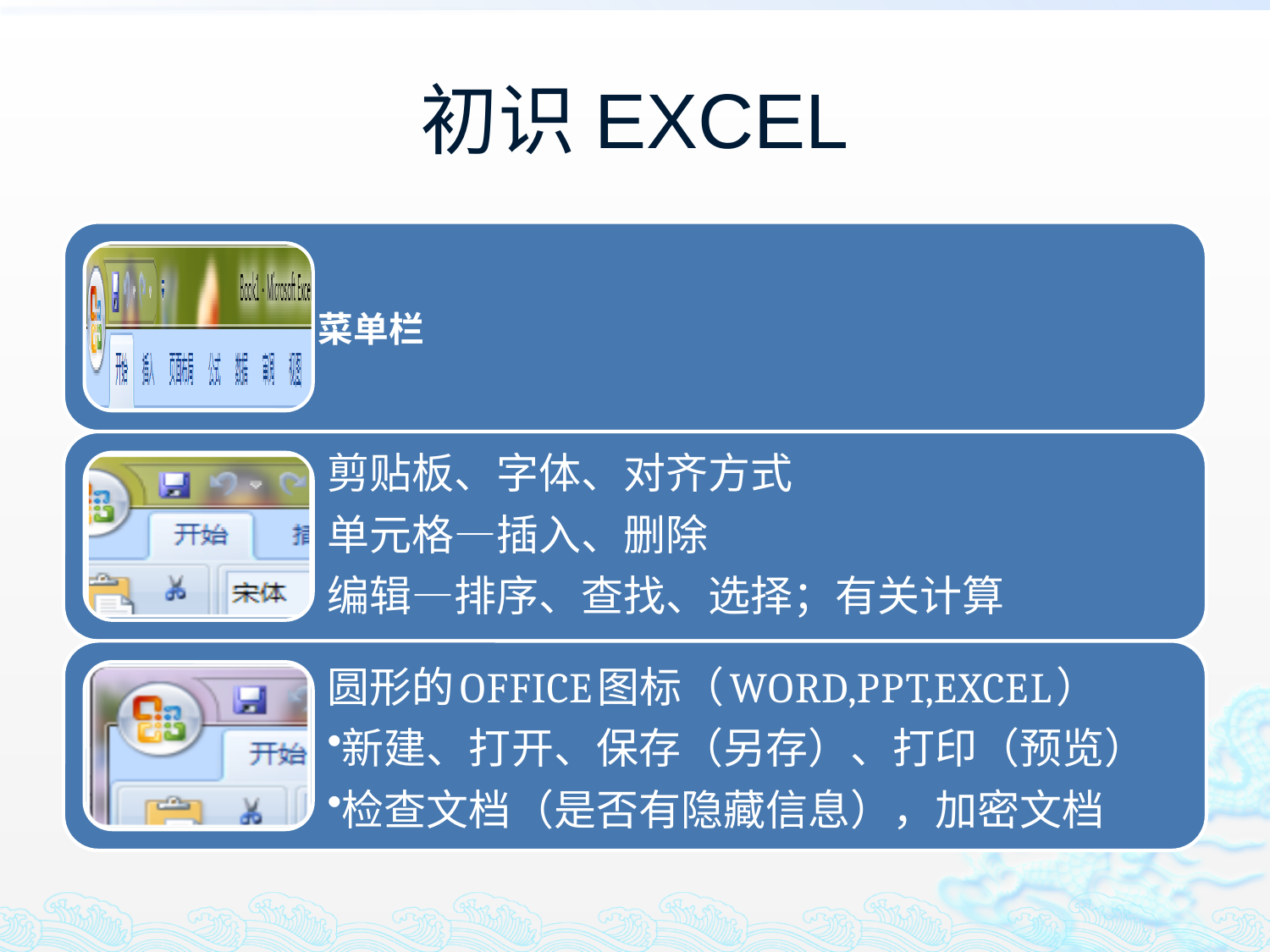

# 初识EXCEL
剪贴板、字体、对齐方式
单元格—插入、删除
编辑—排序、查找、选择；有关计算
圆形的OFFICE图标（WORD,PPT,EXCEL）
新建、打开、保存（另存）、打印（预览）
检查文档（是否有隐藏信息），加密文档
菜单栏